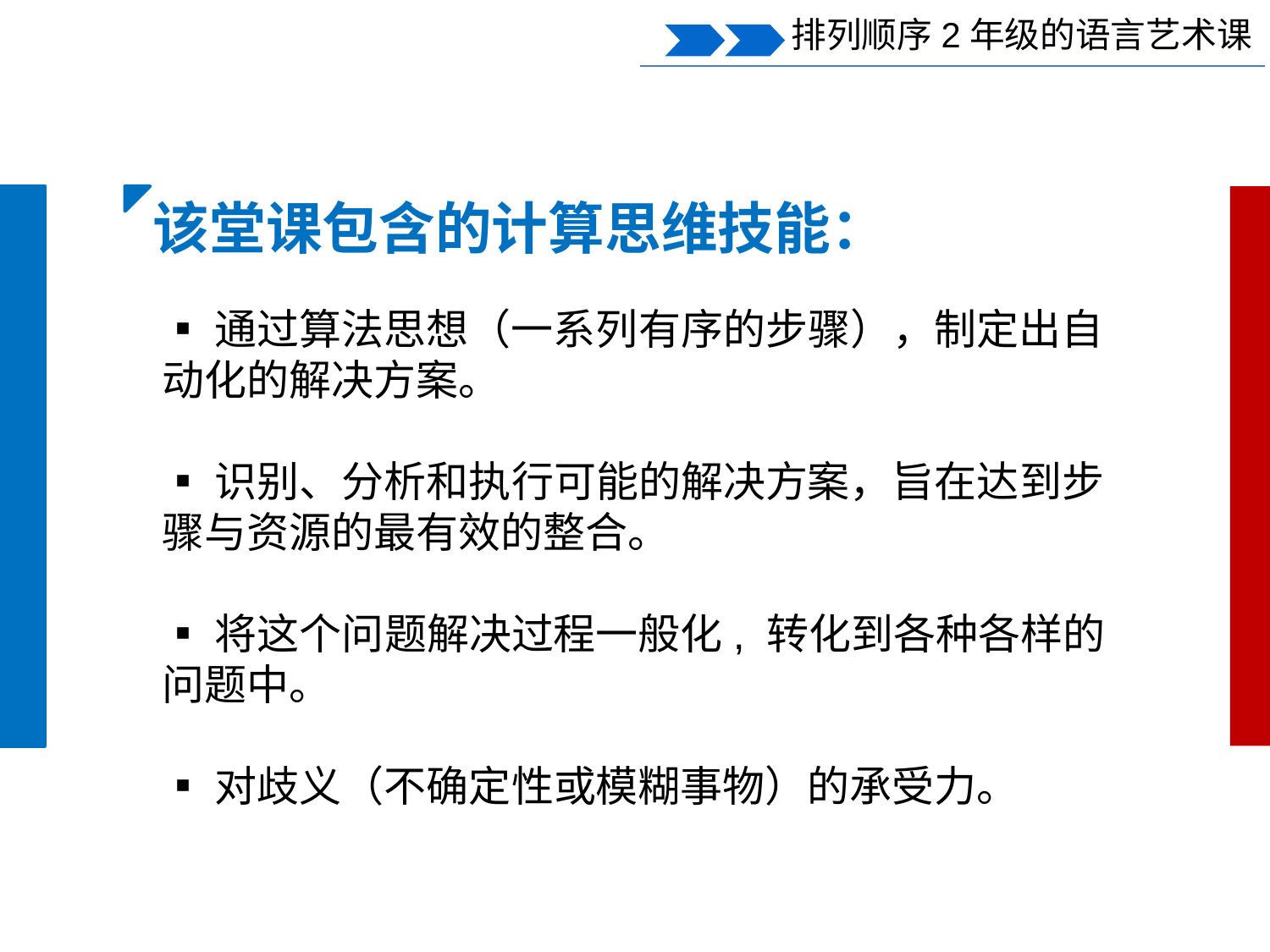

排列顺序2年级的语言艺术课

该堂课包含的计算思维技能：
▪通过算法思想（一系列有序的步骤），制定出自动化的解决方案。

▪识别、分析和执行可能的解决方案，旨在达到步骤与资源的最有效的整合。

▪将这个问题解决过程一般化, 转化到各种各样的问题中。

▪对歧义（不确定性或模糊事物）的承受力。